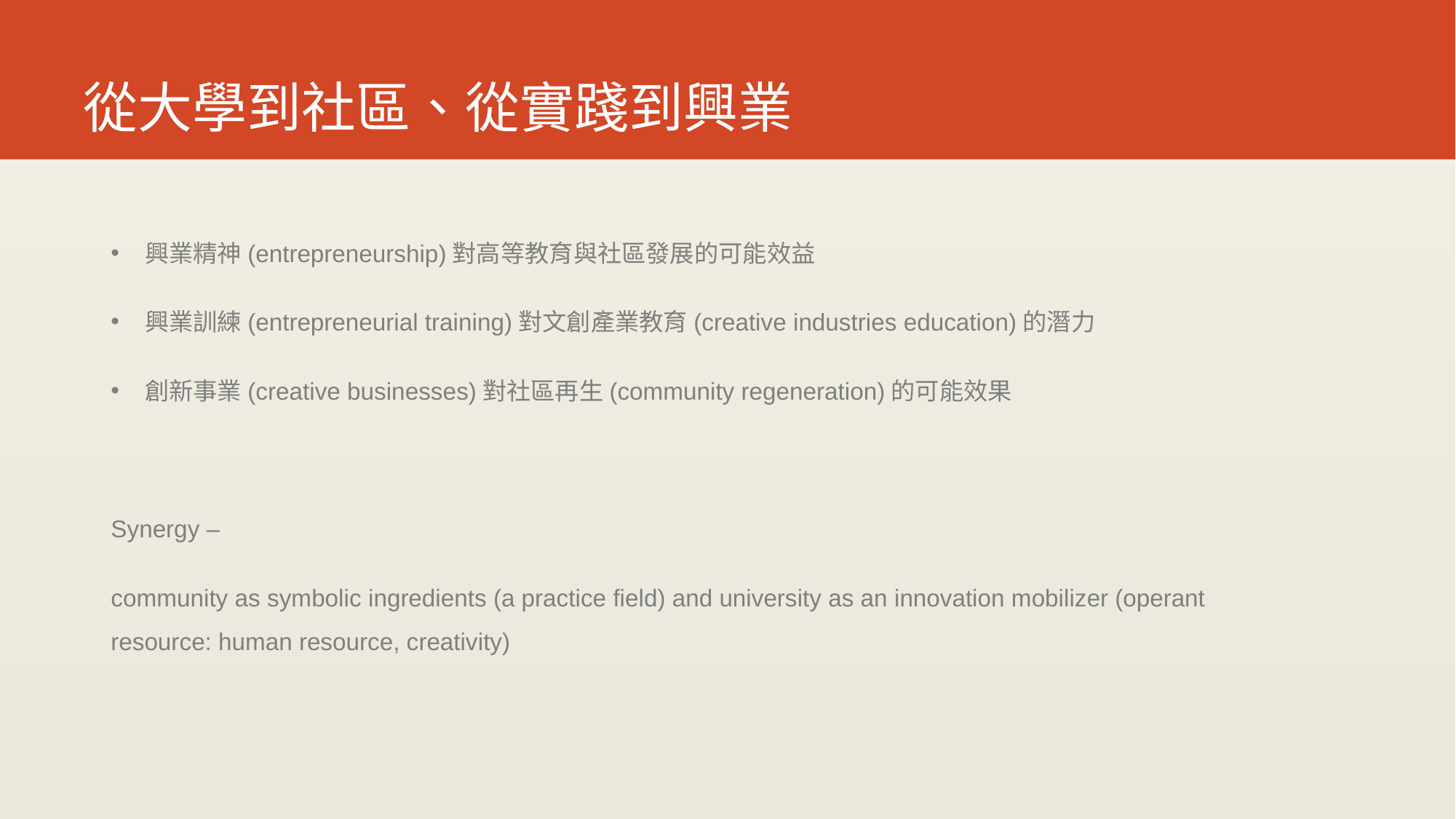

# 從大學到社區、從實踐到興業
興業精神(entrepreneurship)對高等教育與社區發展的可能效益
興業訓練(entrepreneurial training)對文創產業教育(creative industries education)的潛力
創新事業(creative businesses)對社區再生(community regeneration)的可能效果

Synergy –
community as symbolic ingredients (a practice field) and university as an innovation mobilizer (operant resource: human resource, creativity)